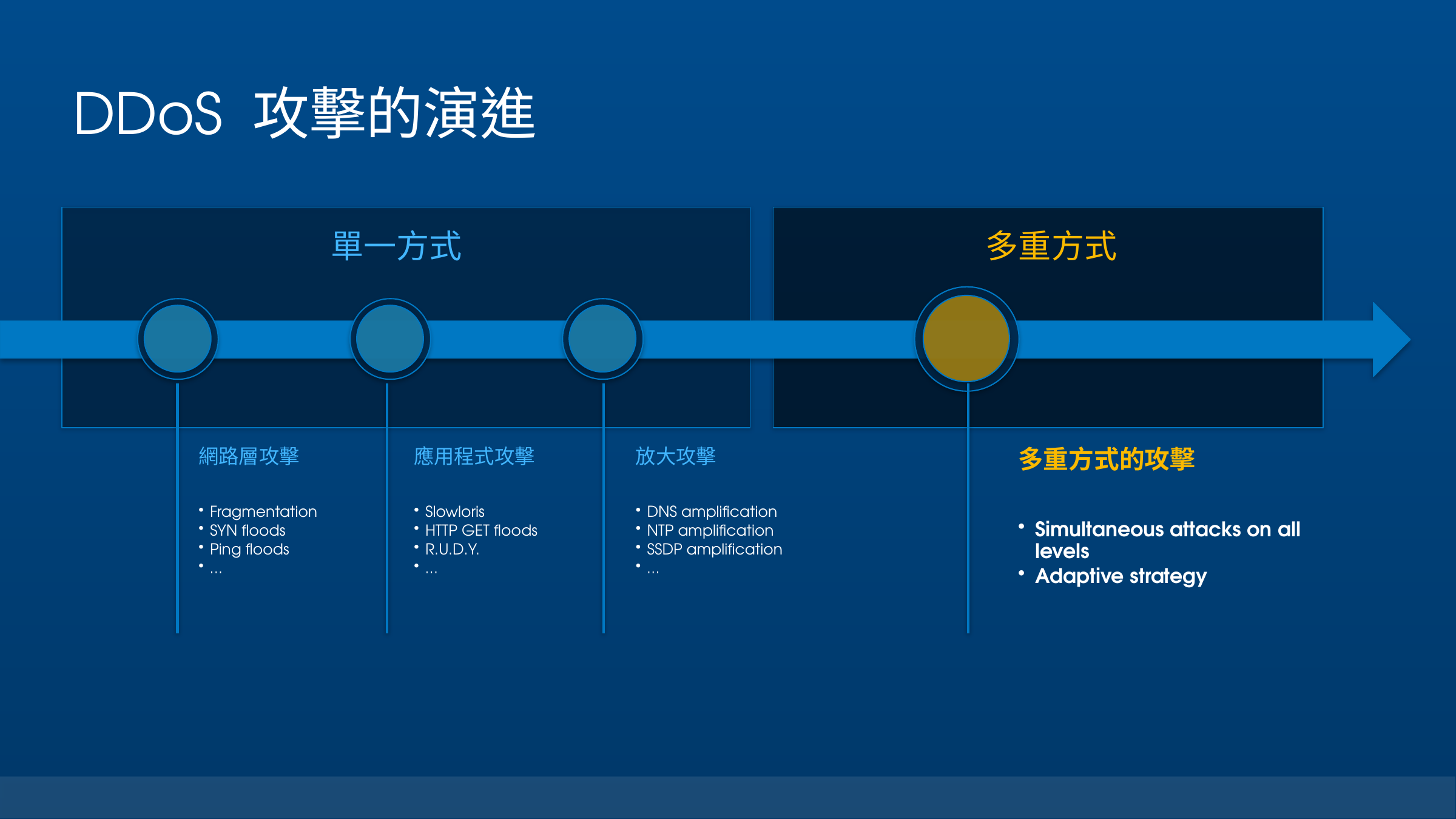

# DDoS 攻擊的演進

單一方式
多重方式

網路層攻擊

Fragmentation
SYN floods
Ping floods
…
應用程式攻擊

Slowloris
HTTP GET floods
R.U.D.Y.
…
放大攻擊

DNS amplification
NTP amplification
SSDP amplification
…
多重方式的攻擊

Simultaneous attacks on all levels
Adaptive strategy